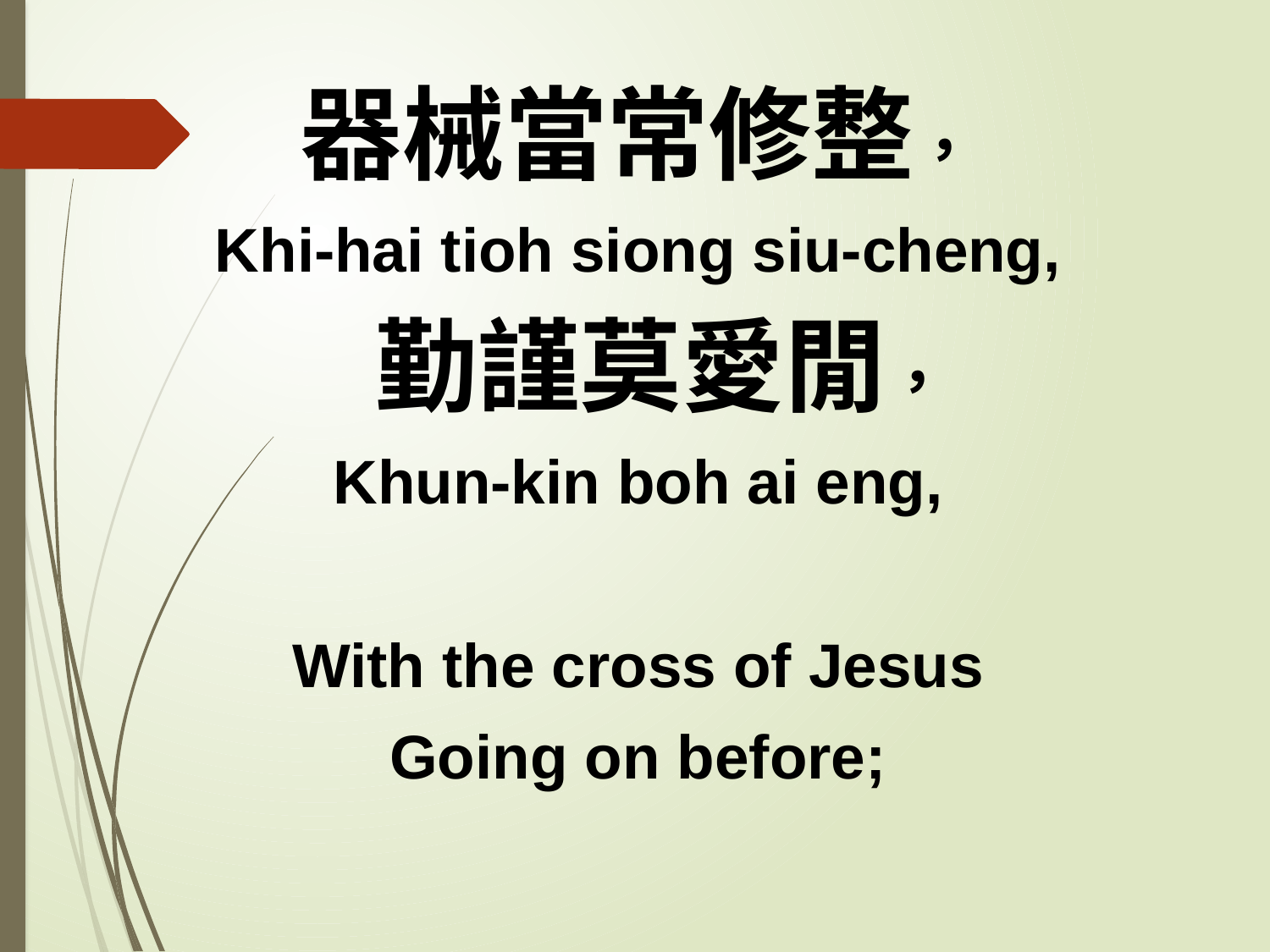

器械當常修整，
Khi-hai tioh siong siu-cheng,
 勤謹莫愛閒，
Khun-kin boh ai eng,

With the cross of Jesus
Going on before;